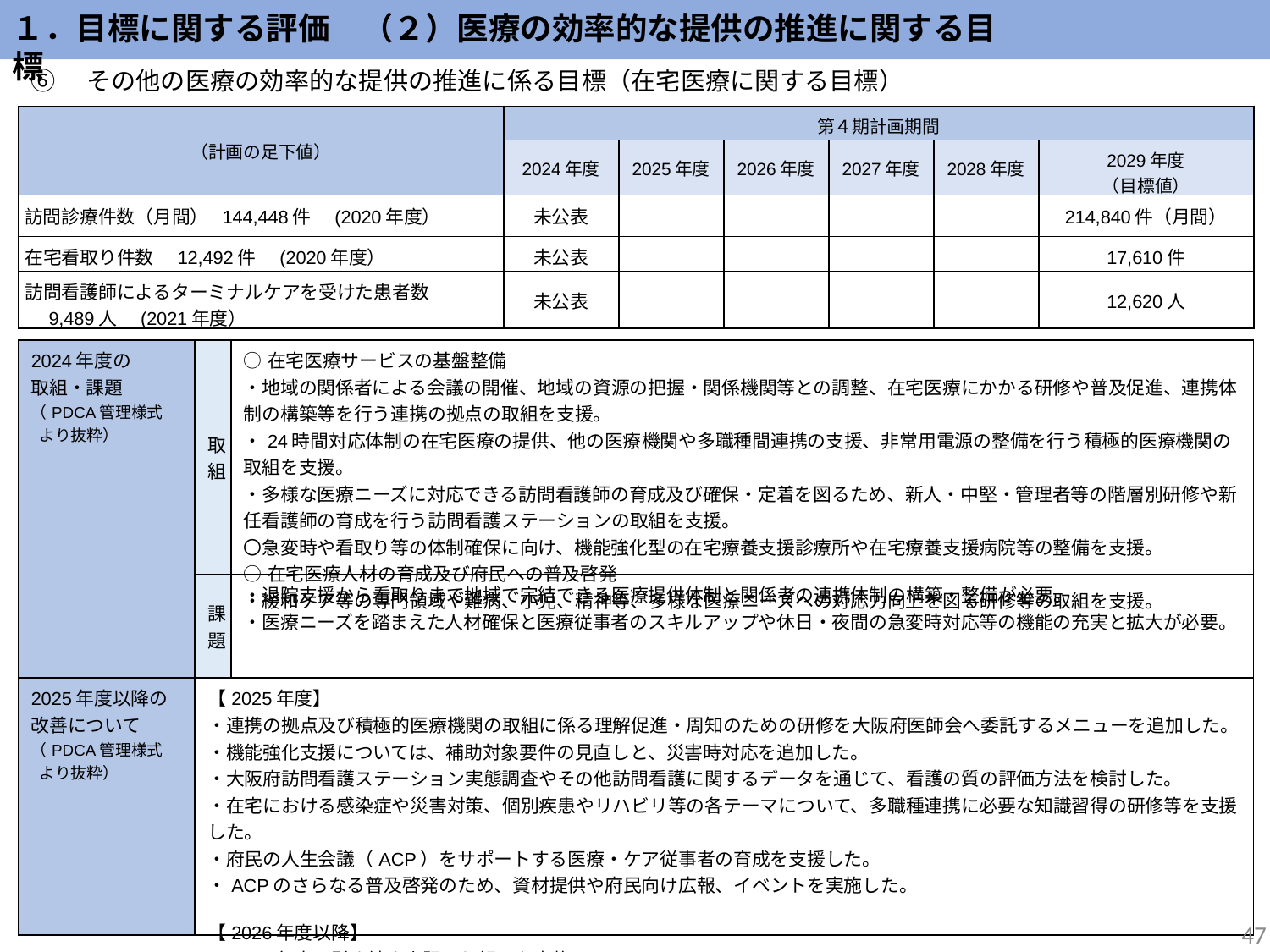

１．目標に関する評価　（２）医療の効率的な提供の推進に関する目標
⑥　その他の医療の効率的な提供の推進に係る目標（在宅医療に関する目標）
| （計画の足下値） | 第４期計画期間 |  |  |  |  |  |
| --- | --- | --- | --- | --- | --- | --- |
| 2023年度 （計画の足下値） | 2024年度 | 2025年度 | 2026年度 | 2027年度 | 2028年度 | 2029年度 （目標値） |
| 訪問診療件数（月間） 144,448件　(2020年度） | 未公表 |  |  |  |  | 214,840件（月間） |
| 在宅看取り件数　12,492件　(2020年度） | 未公表 |  |  |  |  | 17,610件 |
| 訪問看護師によるターミナルケアを受けた患者数 　9,489人　(2021年度） | 未公表 |  |  |  |  | 12,620人 |
| 2024年度の 取組・課題 （PDCA管理様式 より抜粋） | 取組 | ○在宅医療サービスの基盤整備 ・地域の関係者による会議の開催、地域の資源の把握・関係機関等との調整、在宅医療にかかる研修や普及促進、連携体制の構築等を行う連携の拠点の取組を支援。 ・24時間対応体制の在宅医療の提供、他の医療機関や多職種間連携の支援、非常用電源の整備を行う積極的医療機関の取組を支援。 ・多様な医療ニーズに対応できる訪問看護師の育成及び確保・定着を図るため、新人・中堅・管理者等の階層別研修や新任看護師の育成を行う訪問看護ステーションの取組を支援。 〇急変時や看取り等の体制確保に向け、機能強化型の在宅療養支援診療所や在宅療養支援病院等の整備を支援。 ○在宅医療人材の育成及び府民への普及啓発 ・緩和ケア等の専門領域や難病、小児、精神等、多様な医療ニーズへの対応力向上を図る研修等の取組を支援。 |
| --- | --- | --- |
|  | 課題 | ・退院支援から看取りまで地域で完結できる医療提供体制と関係者の連携体制の構築・整備が必要。 ・医療ニーズを踏まえた人材確保と医療従事者のスキルアップや休日・夜間の急変時対応等の機能の充実と拡大が必要。 |
| 2025年度以降の改善について （PDCA管理様式 より抜粋） | 【2025年度】 ・連携の拠点及び積極的医療機関の取組に係る理解促進・周知のための研修を大阪府医師会へ委託するメニューを追加した。 ・機能強化支援については、補助対象要件の見直しと、災害時対応を追加した。 ・大阪府訪問看護ステーション実態調査やその他訪問看護に関するデータを通じて、看護の質の評価方法を検討した。 ・在宅における感染症や災害対策、個別疾患やリハビリ等の各テーマについて、多職種連携に必要な知識習得の研修等を支援した。 ・府民の人生会議（ACP）をサポートする医療・ケア従事者の育成を支援した。 ・ACPのさらなる普及啓発のため、資材提供や府民向け広報、イベントを実施した。 【2026年度以降】 ・2025年度に引き続き上記取り組みを実施 |  |
47